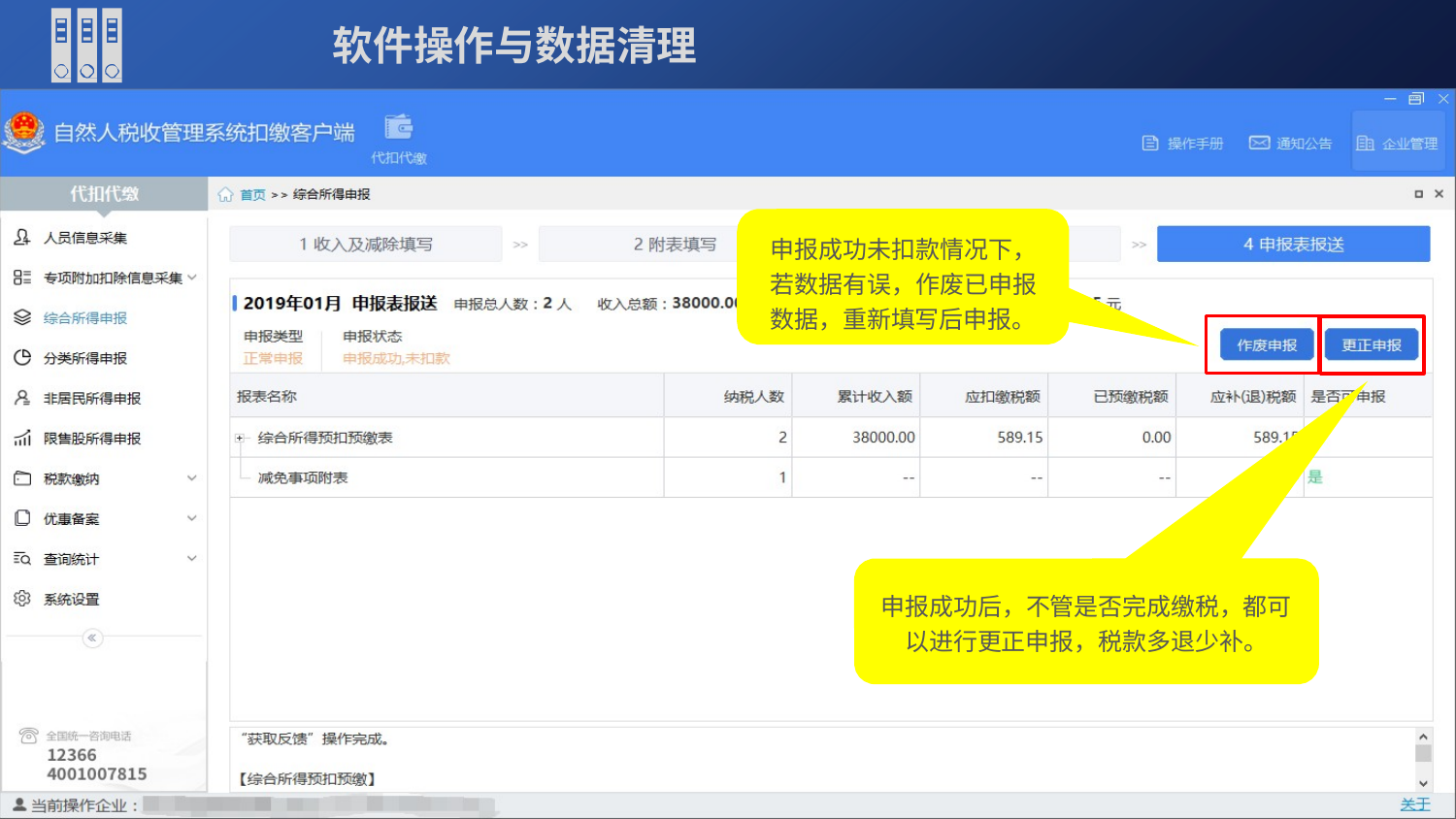

软件操作与数据清理

申报成功未扣款情况下， 若数据有误，作废已申报 数据，重新填写后申报。

申报成功后，不管是否完成缴税，都可
以进行更正申报，税款多退少补。